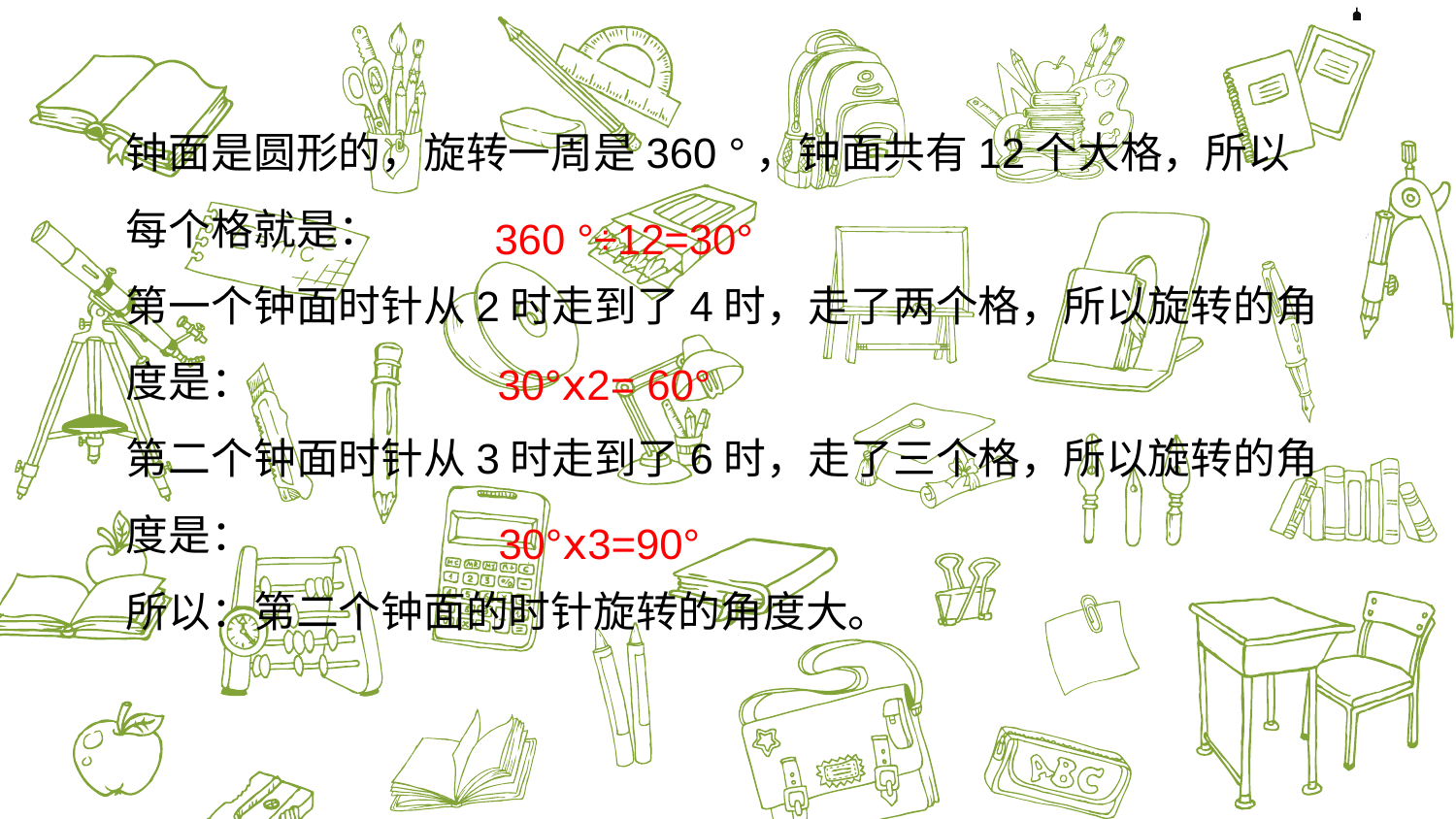

钟面是圆形的，旋转一周是360 °，钟面共有12个大格，所以每个格就是：
第一个钟面时针从2时走到了4时，走了两个格，所以旋转的角度是：
第二个钟面时针从3时走到了6时，走了三个格，所以旋转的角度是：
所以：第二个钟面的时针旋转的角度大。
360 °÷12=30°
30°ⅹ2= 60°
30°ⅹ3=90°